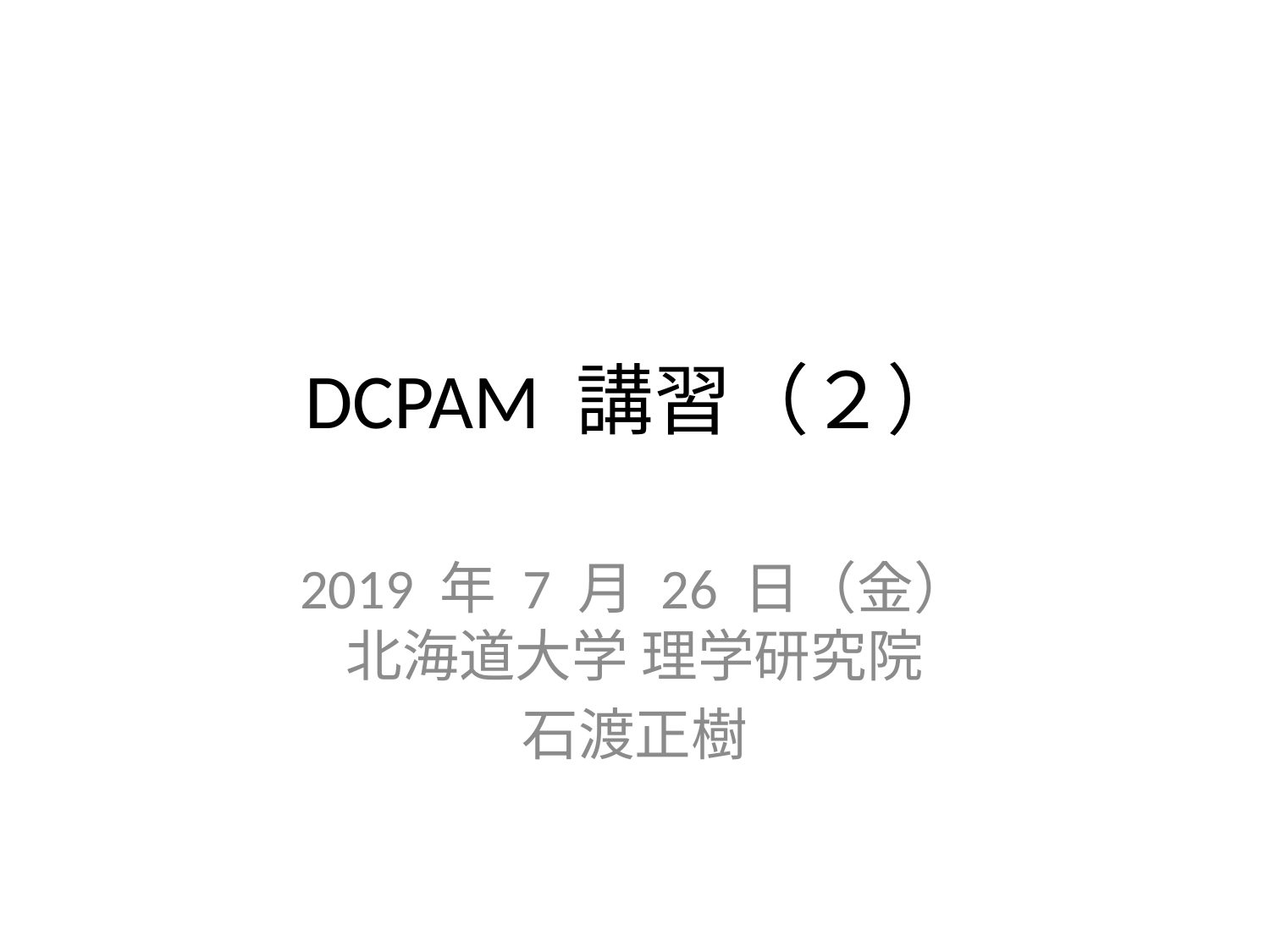

# DCPAM 講習（２）
2019 年 7 月 26 日（金）
北海道大学 理学研究院
石渡正樹